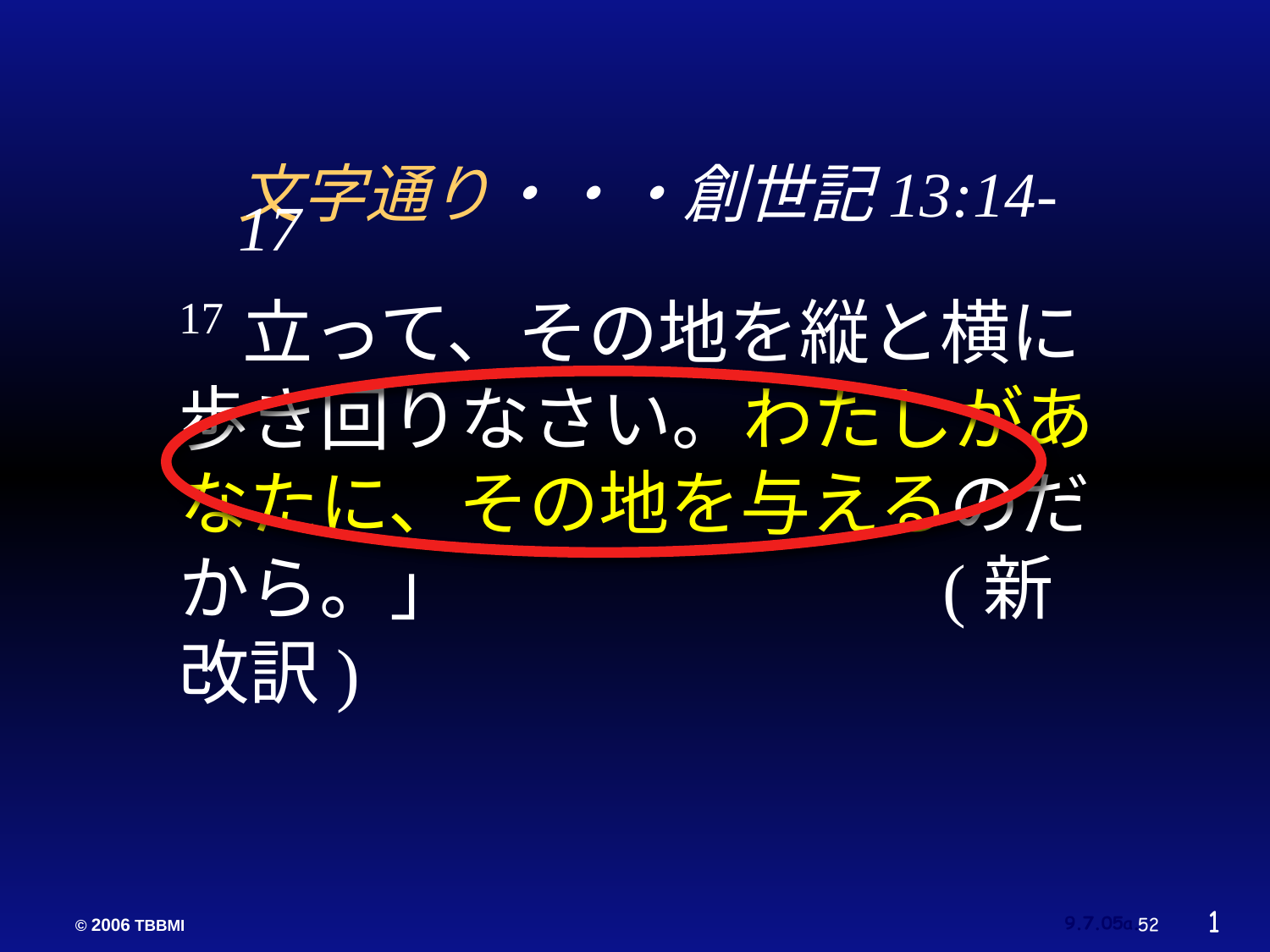

17立って、その地を縦と横に歩き回りなさい。わたしがあなたに、その地を与えるのだから。」                　　　(新改訳)

文字通り・・・創世記13:14-17

1
52